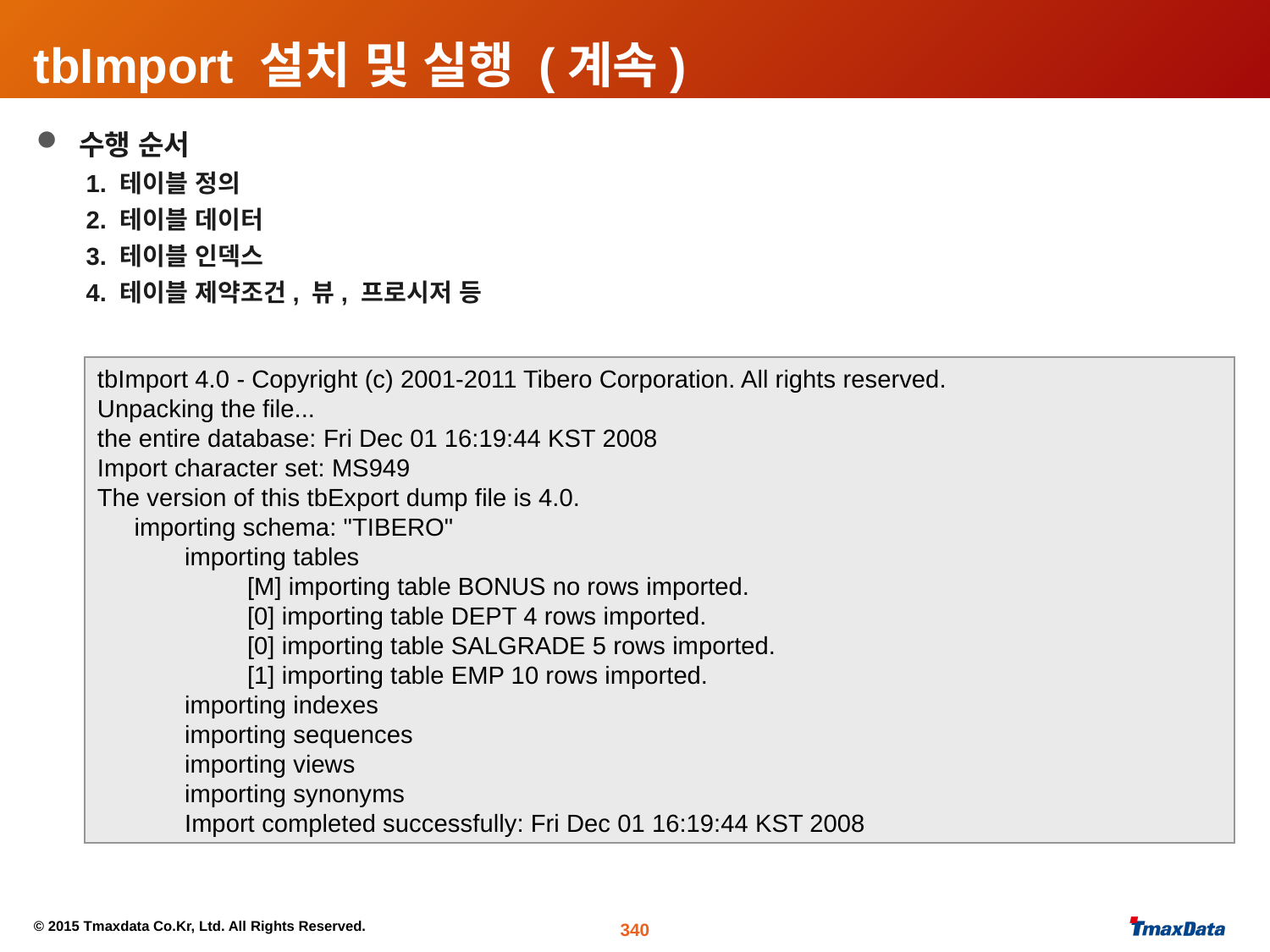

# tbImport 설치 및 실행 (계속)
 수행 순서
1. 테이블 정의
2. 테이블 데이터
3. 테이블 인덱스
4. 테이블 제약조건, 뷰, 프로시저 등
tbImport 4.0 - Copyright (c) 2001-2011 Tibero Corporation. All rights reserved.
Unpacking the file...
the entire database: Fri Dec 01 16:19:44 KST 2008
Import character set: MS949
The version of this tbExport dump file is 4.0.
importing schema: "TIBERO"
importing tables
[M] importing table BONUS no rows imported.
[0] importing table DEPT 4 rows imported.
[0] importing table SALGRADE 5 rows imported.
[1] importing table EMP 10 rows imported.
importing indexes
importing sequences
importing views
importing synonyms
Import completed successfully: Fri Dec 01 16:19:44 KST 2008